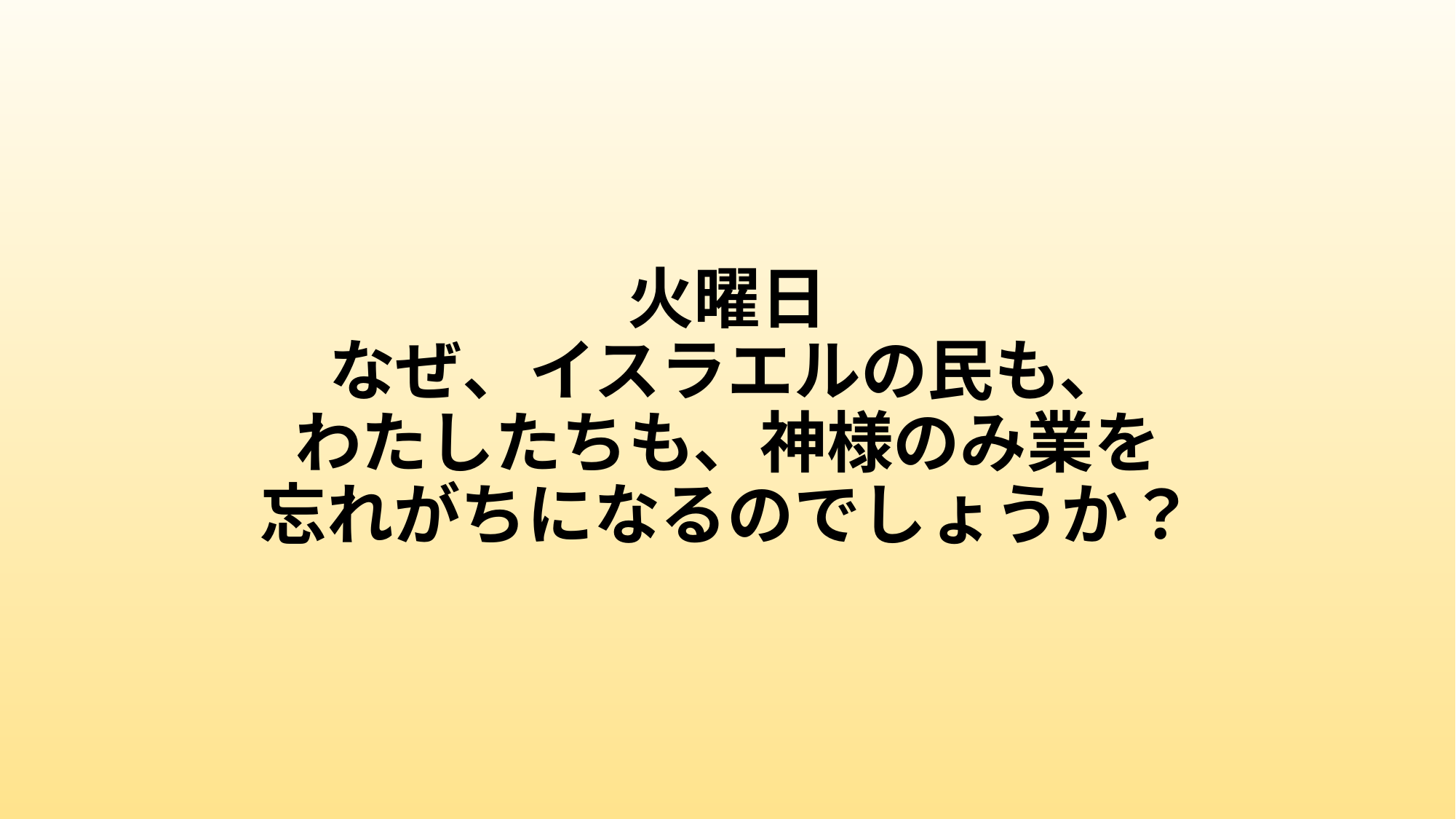

# 火曜日 なぜ、イスラエルの民も、 わたしたちも、神様のみ業を 忘れがちになるのでしょうか？